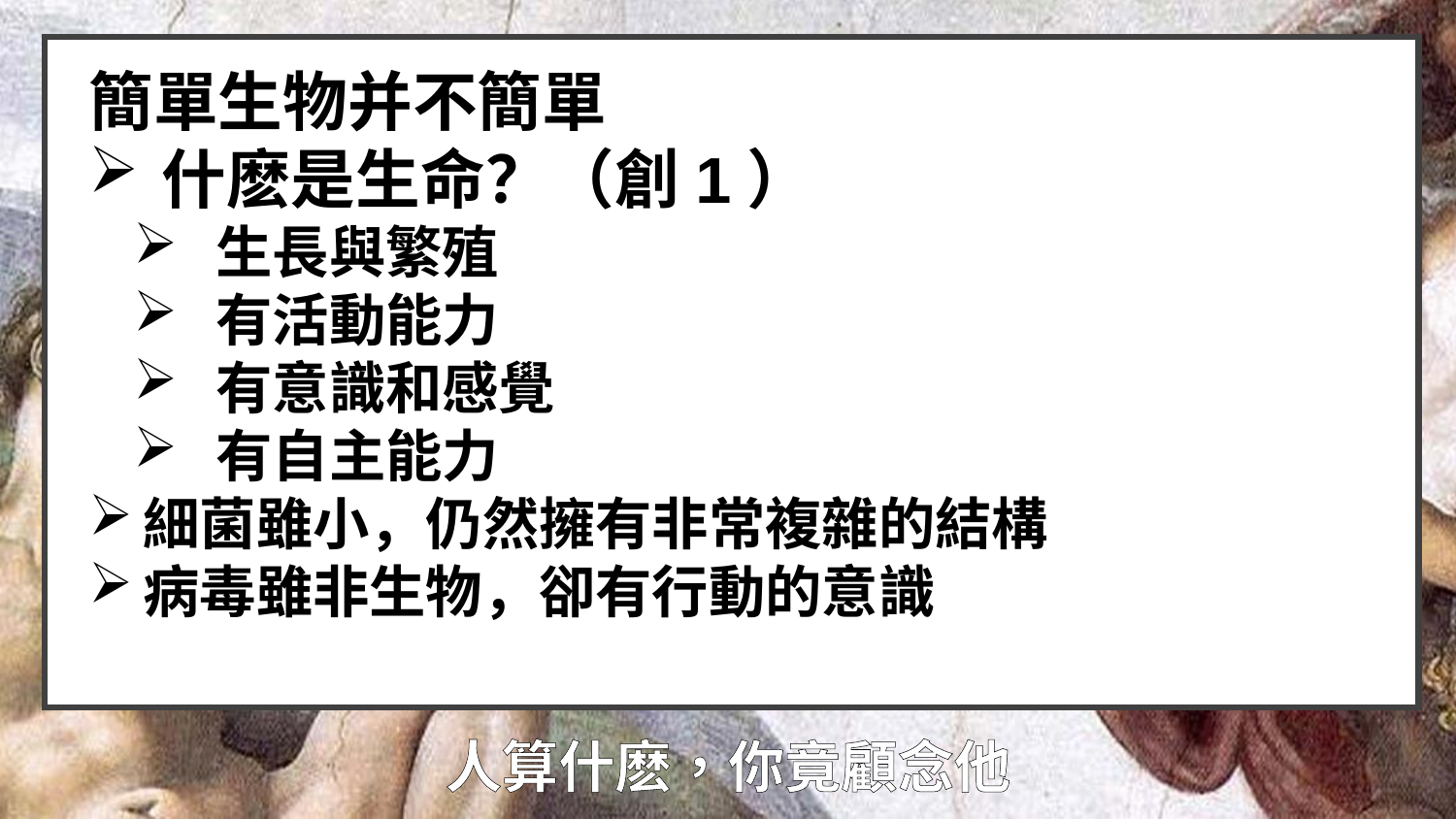

簡單生物并不簡單
什麽是生命？（創1）
生長與繁殖
有活動能力
有意識和感覺
有自主能力
細菌雖小，仍然擁有非常複雜的結構
病毒雖非生物，卻有行動的意識
# 人算什麽，你竟顧念他